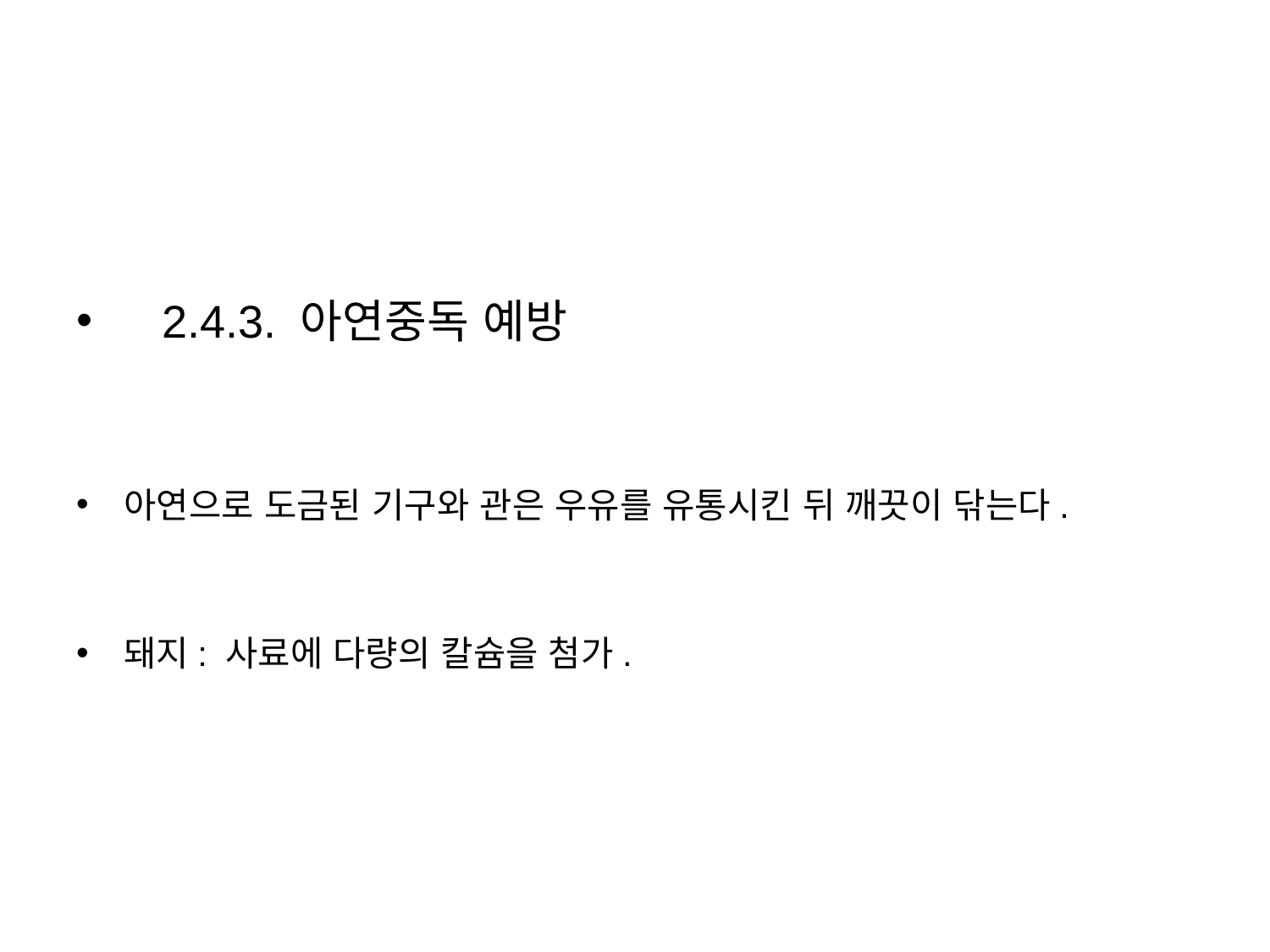

#

   2.4.3. 아연중독 예방

아연으로 도금된 기구와 관은 우유를 유통시킨 뒤 깨끗이 닦는다.

돼지: 사료에 다량의 칼슘을 첨가.